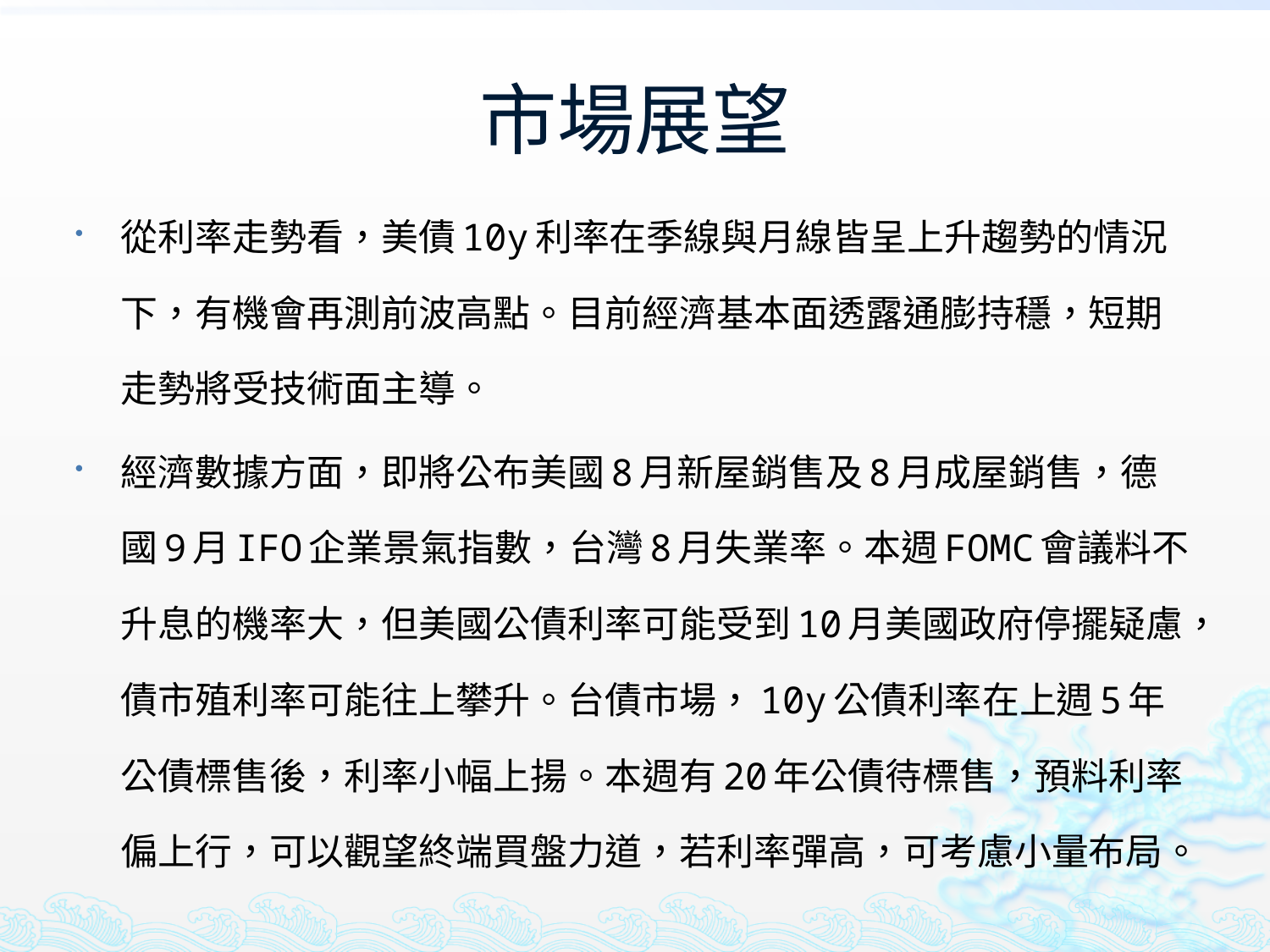

# 市場展望
從利率走勢看，美債10y利率在季線與月線皆呈上升趨勢的情況下，有機會再測前波高點。目前經濟基本面透露通膨持穩，短期走勢將受技術面主導。
經濟數據方面，即將公布美國8月新屋銷售及8月成屋銷售，德國9月IFO企業景氣指數，台灣8月失業率。本週FOMC會議料不升息的機率大，但美國公債利率可能受到10月美國政府停擺疑慮，債市殖利率可能往上攀升。台債市場，10y公債利率在上週5年公債標售後，利率小幅上揚。本週有20年公債待標售，預料利率偏上行，可以觀望終端買盤力道，若利率彈高，可考慮小量布局。